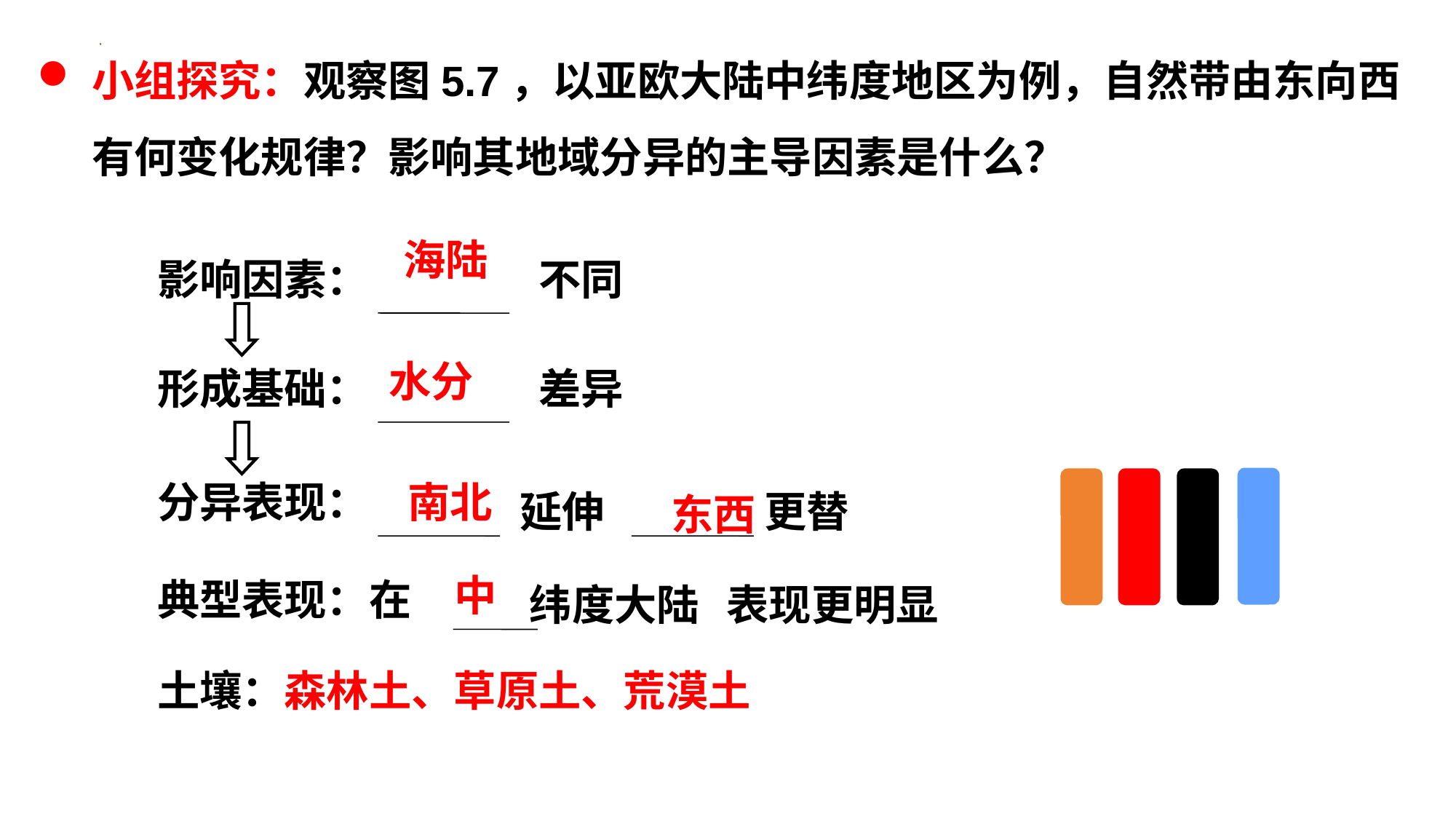

小组探究：观察图5.7，以亚欧大陆中纬度地区为例，自然带由东向西有何变化规律？影响其地域分异的主导因素是什么？
海陆
影响因素：
不同

水分
形成基础：
差异

分异表现：
延伸
更替

南北
东西
中
典型表现：在
纬度大陆
表现更明显

土壤：森林土、草原土、荒漠土